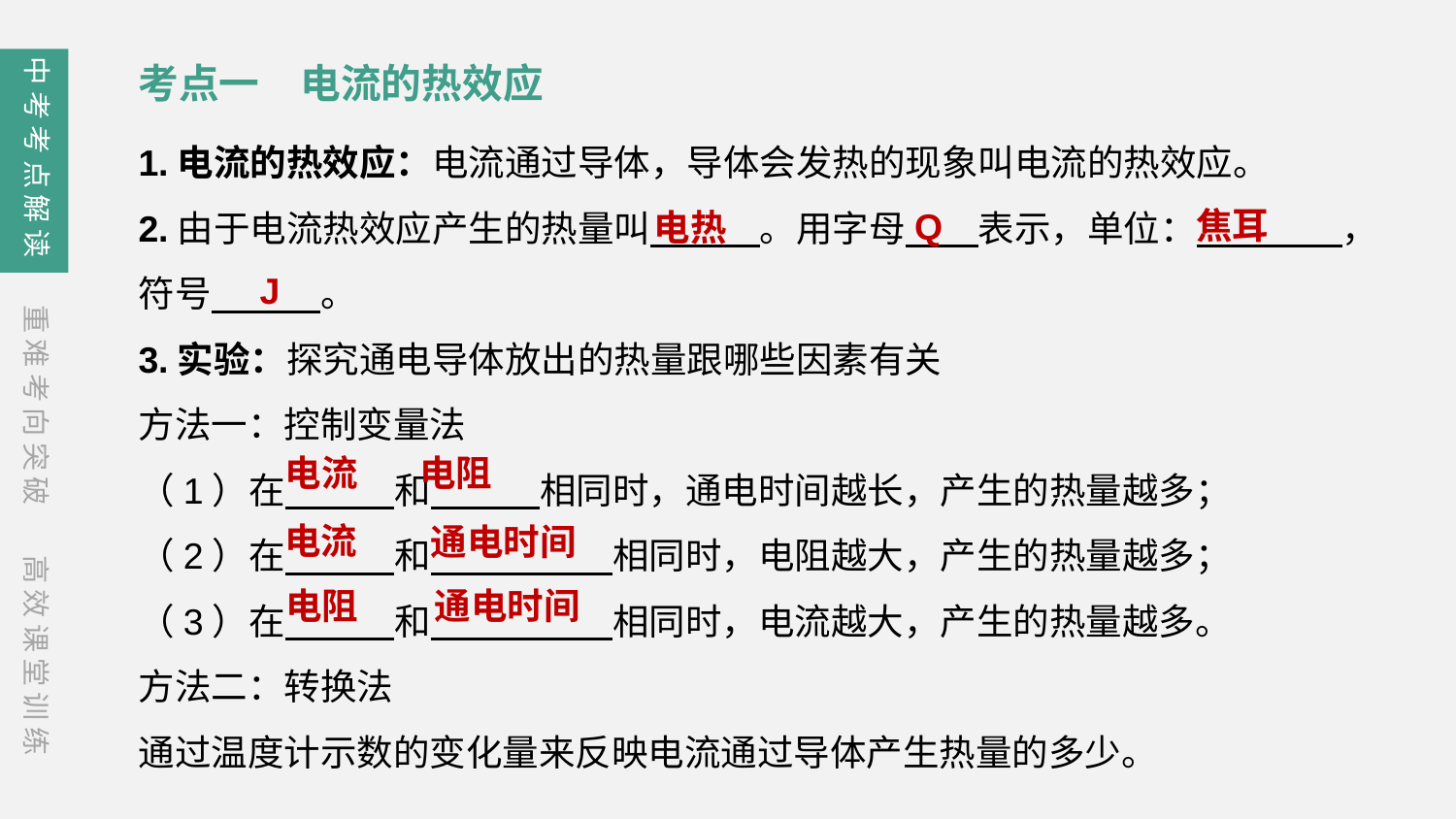

中考考点解读

考点一　电流的热效应
1.电流的热效应：电流通过导体，导体会发热的现象叫电流的热效应。
2.由于电流热效应产生的热量叫　　　。用字母　　表示，单位：　　　　，符号　　　。
3.实验：探究通电导体放出的热量跟哪些因素有关
方法一：控制变量法
（1）在　　　和　　　相同时，通电时间越长，产生的热量越多；
（2）在　　　和　　　　　相同时，电阻越大，产生的热量越多；
（3）在　　　和　　　　　相同时，电流越大，产生的热量越多。
方法二：转换法
通过温度计示数的变化量来反映电流通过导体产生热量的多少。
焦耳
Q
电热
J
重难考向突破
电阻
电流
电流
通电时间
高效课堂训练
电阻
通电时间